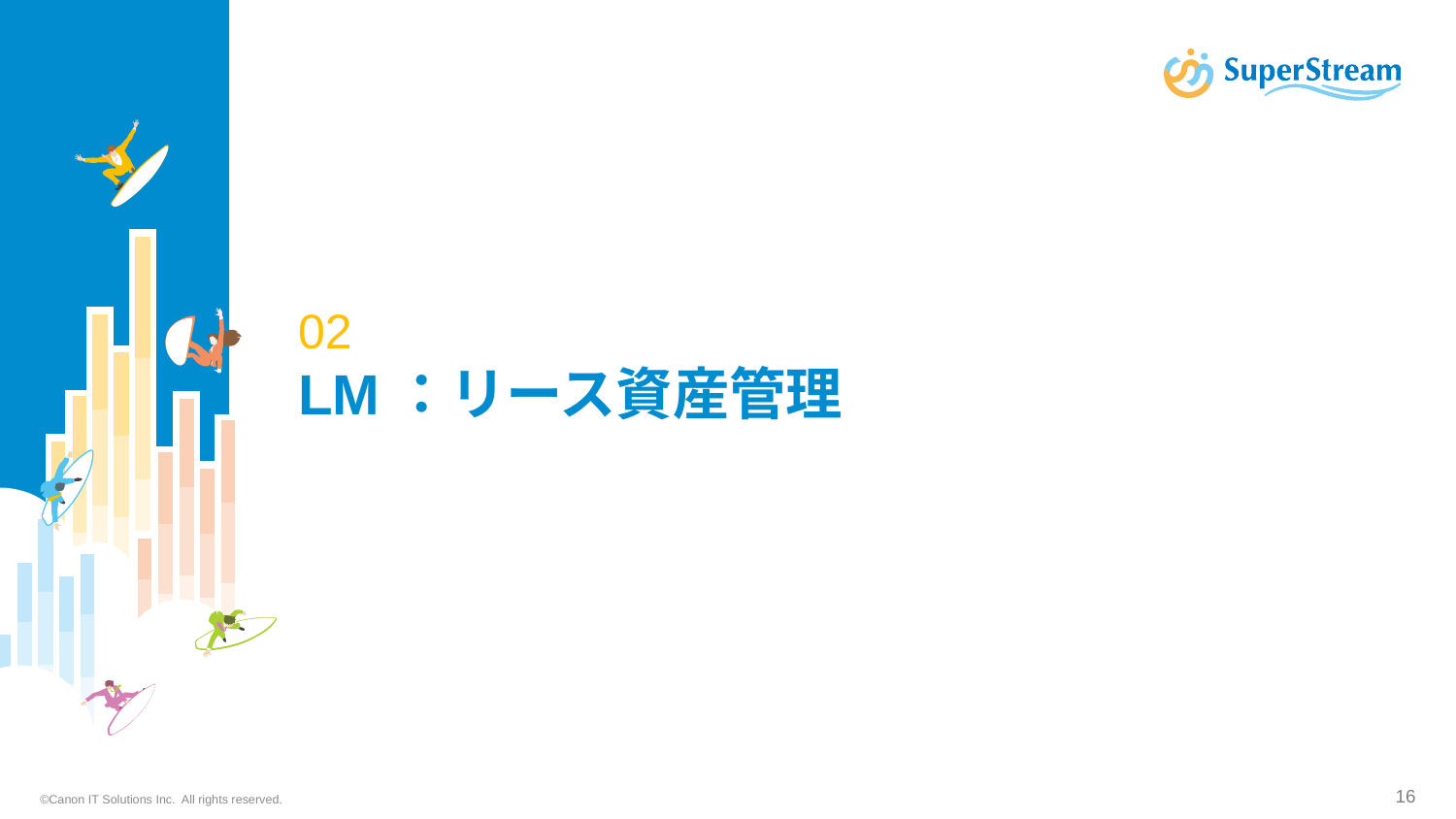

# 02 LM：リース資産管理
©Canon IT Solutions Inc.  All rights reserved.
16